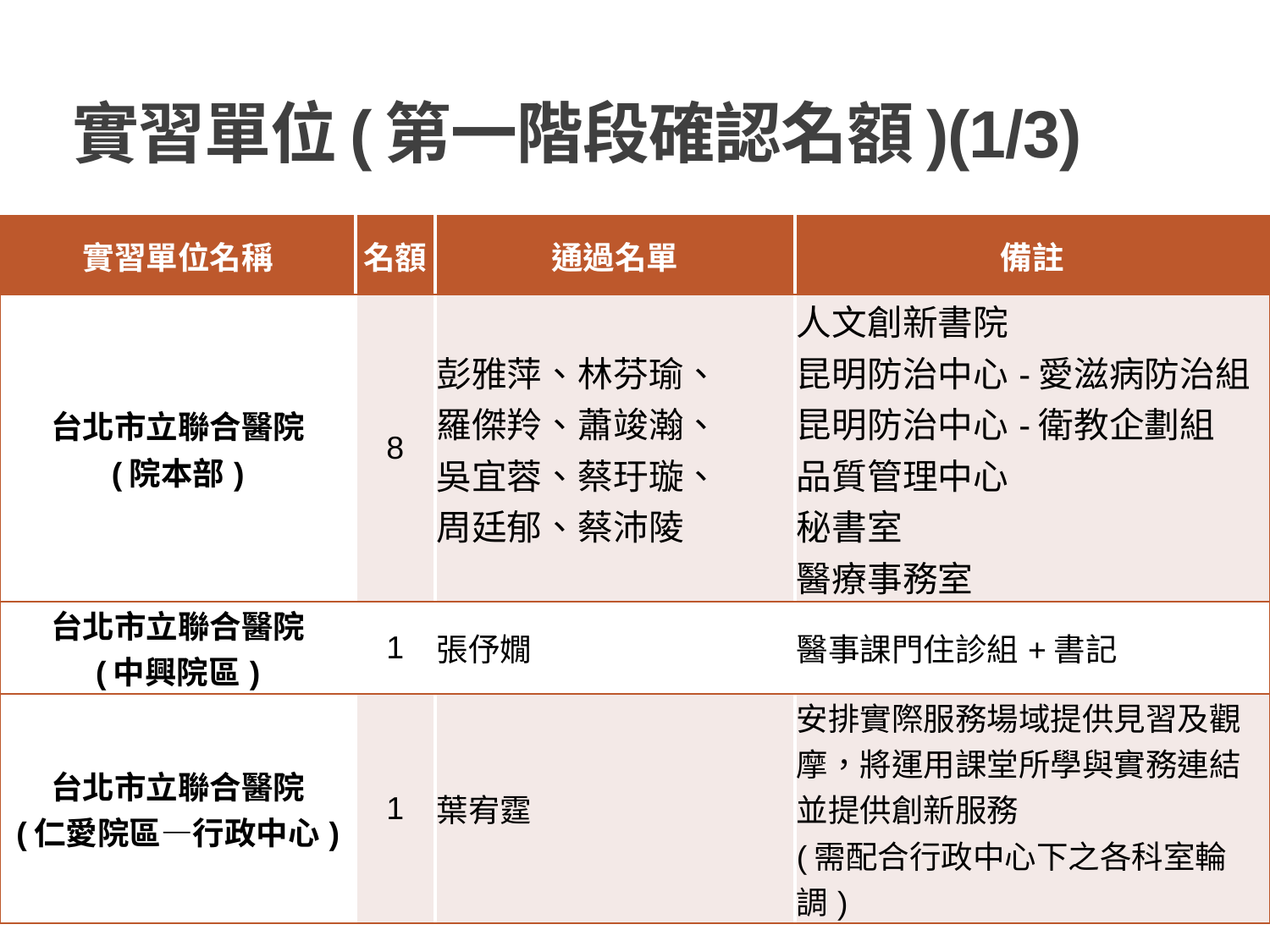

# 實習單位(第一階段確認名額)(1/3)
| 實習單位名稱 | 名額 | 通過名單 | 備註 |
| --- | --- | --- | --- |
| 台北市立聯合醫院 (院本部) | 8 | 彭雅萍、林芬瑜、 羅傑羚、蕭竣瀚、 吳宜蓉、蔡玗璇、 周廷郁、蔡沛陵 | 人文創新書院 昆明防治中心-愛滋病防治組 昆明防治中心-衛教企劃組 品質管理中心 秘書室 醫療事務室 |
| 台北市立聯合醫院 (中興院區) | 1 | 張伃嫺 | 醫事課門住診組+書記 |
| 台北市立聯合醫院 (仁愛院區—行政中心) | 1 | 葉宥霆 | 安排實際服務場域提供見習及觀摩，將運用課堂所學與實務連結並提供創新服務 (需配合行政中心下之各科室輪調) |